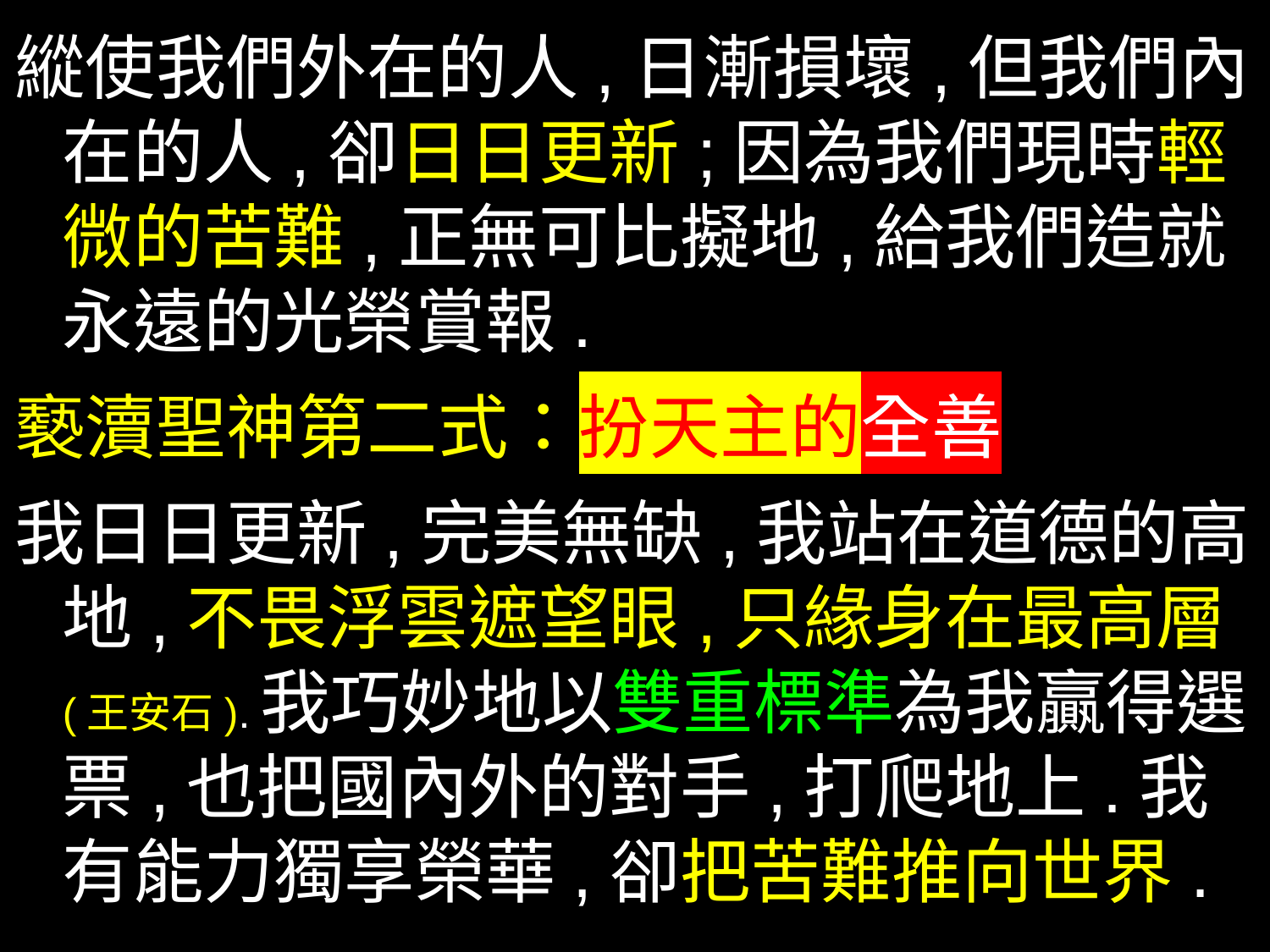

縱使我們外在的人,日漸損壞,但我們內在的人,卻日日更新;因為我們現時輕微的苦難,正無可比擬地,給我們造就永遠的光榮賞報.
褻瀆聖神第二式：扮天主的全善
我日日更新,完美無缺,我站在道德的高地,不畏浮雲遮望眼,只緣身在最高層(王安石).我巧妙地以雙重標準為我贏得選票,也把國內外的對手,打爬地上.我有能力獨享榮華,卻把苦難推向世界.